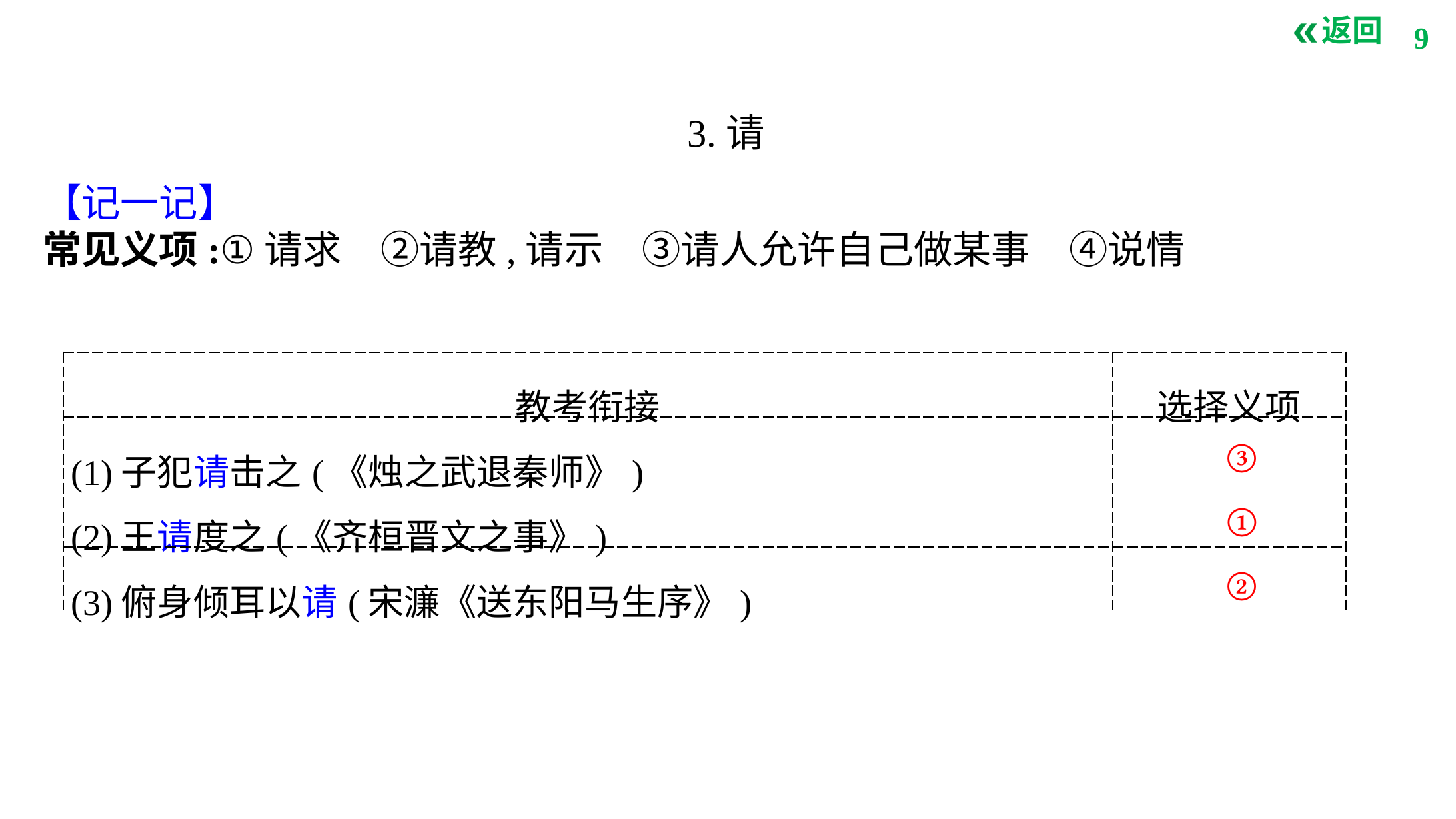

3.请
【记一记】
常见义项:①请求　②请教,请示　③请人允许自己做某事　④说情
| 教考衔接 | 选择义项 |
| --- | --- |
| (1)子犯请击之(《烛之武退秦师》) |  |
| (2)王请度之(《齐桓晋文之事》) |  |
| (3)俯身倾耳以请(宋濂《送东阳马生序》) |  |
③
①
②